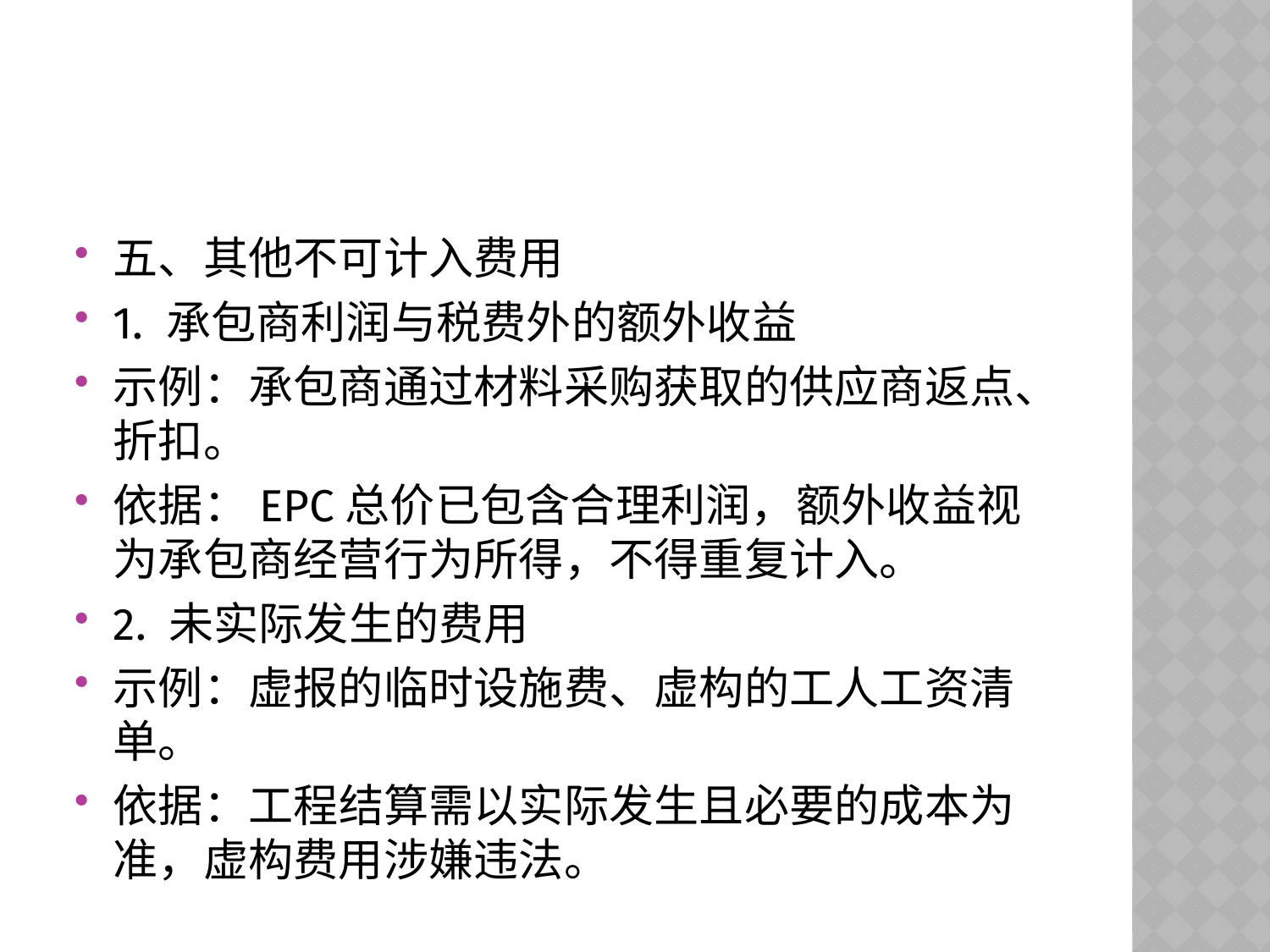

#
五、其他不可计入费用
1. 承包商利润与税费外的额外收益
示例：承包商通过材料采购获取的供应商返点、折扣。
依据：EPC总价已包含合理利润，额外收益视为承包商经营行为所得，不得重复计入。
2. 未实际发生的费用
示例：虚报的临时设施费、虚构的工人工资清单。
依据：工程结算需以实际发生且必要的成本为准，虚构费用涉嫌违法。